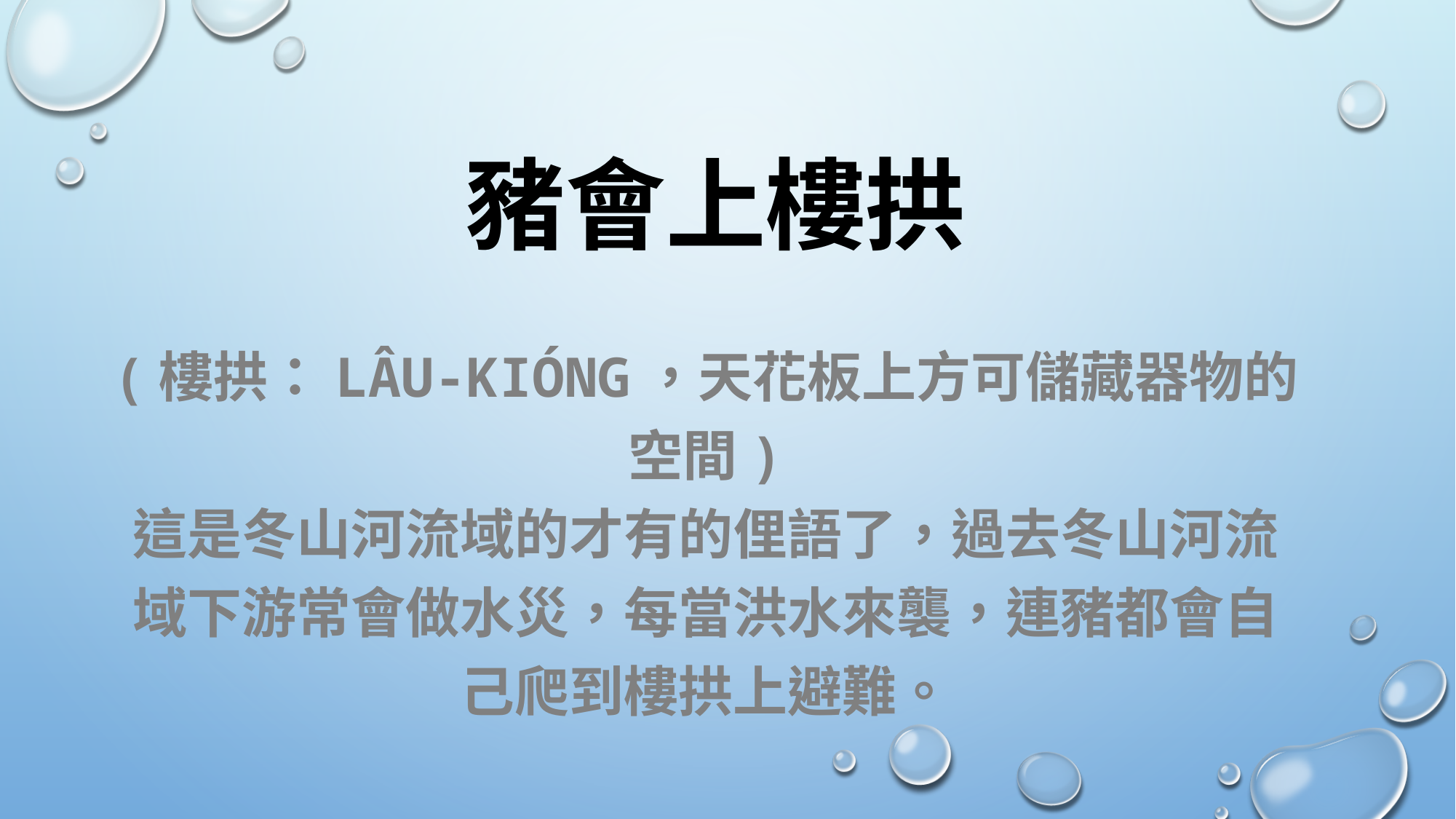

# 豬會上樓拱
(樓拱：lâu-kióng，天花板上方可儲藏器物的空間)
這是冬山河流域的才有的俚語了，過去冬山河流域下游常會做水災，每當洪水來襲，連豬都會自己爬到樓拱上避難。